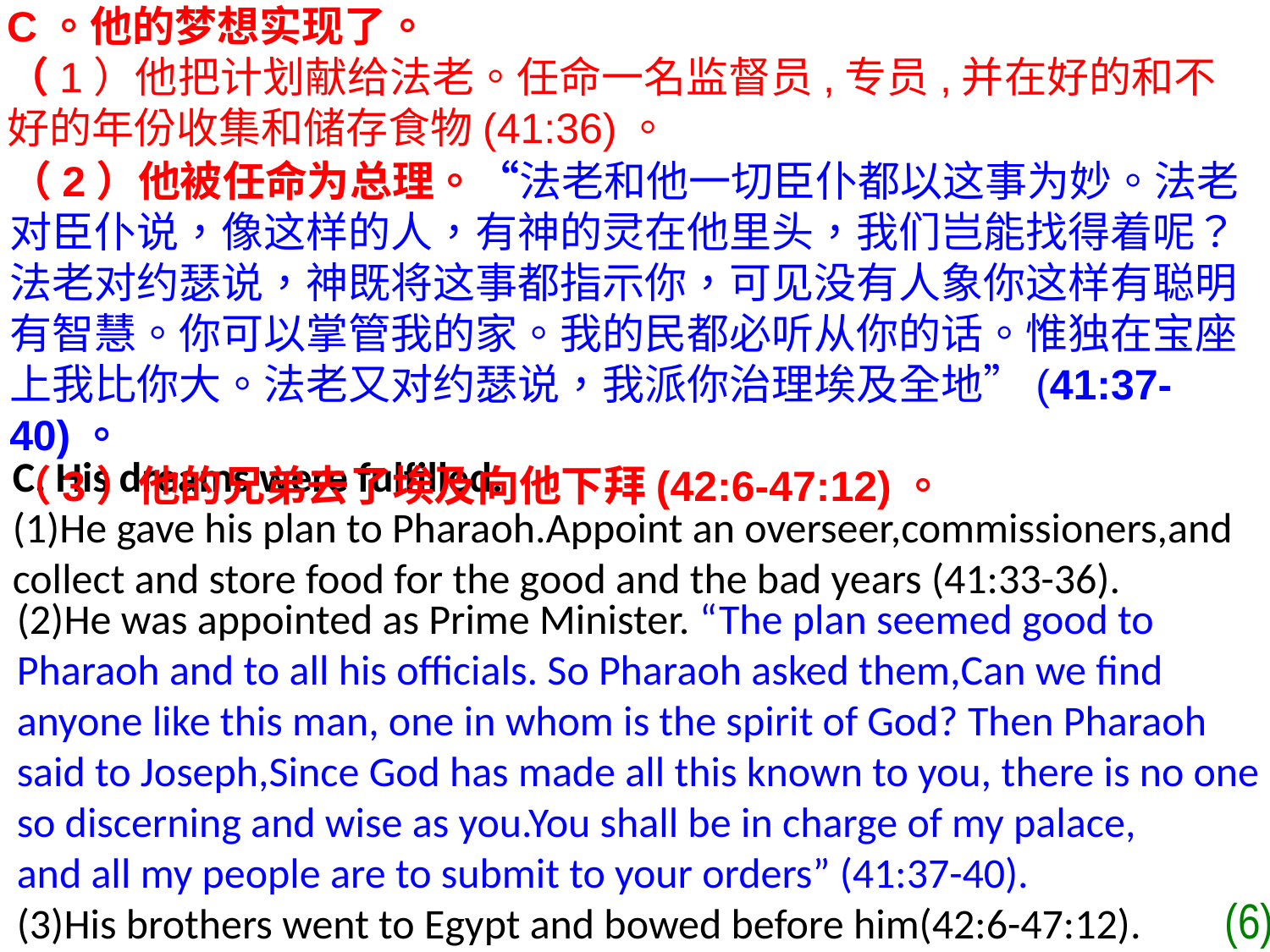

C。他的梦想实现了。
（1）他把计划献给法老。任命一名监督员,专员,并在好的和不好的年份收集和储存食物(41:36)。
（2）他被任命为总理。“法老和他一切臣仆都以这事为妙。法老对臣仆说，像这样的人，有神的灵在他里头，我们岂能找得着呢？法老对约瑟说，神既将这事都指示你，可见没有人象你这样有聪明有智慧。你可以掌管我的家。我的民都必听从你的话。惟独在宝座上我比你大。法老又对约瑟说，我派你治理埃及全地”(41:37-40)。
（3）他的兄弟去了埃及向他下拜(42:6-47:12)。
C. His dreams were fulfilled.
(1)He gave his plan to Pharaoh.Appoint an overseer,commissioners,and
collect and store food for the good and the bad years (41:33-36).
(2)He was appointed as Prime Minister. “The plan seemed good to Pharaoh and to all his officials. So Pharaoh asked them,Can we find anyone like this man, one in whom is the spirit of God? Then Pharaoh said to Joseph,Since God has made all this known to you, there is no one so discerning and wise as you.You shall be in charge of my palace,
and all my people are to submit to your orders” (41:37-40).
(3)His brothers went to Egypt and bowed before him(42:6-47:12).
(6)